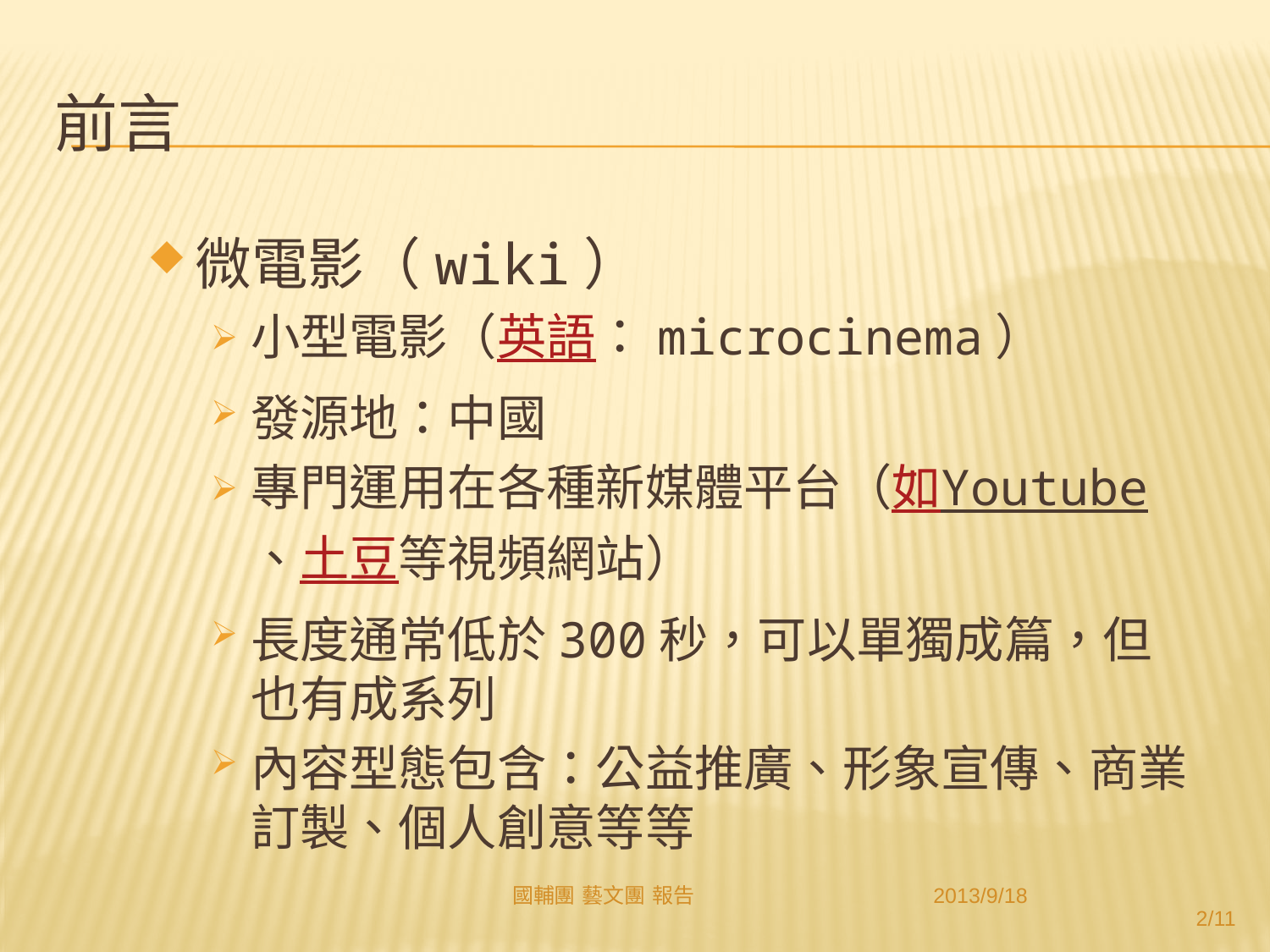

# 前言
微電影（wiki）
小型電影（英語：microcinema）
發源地：中國
專門運用在各種新媒體平台（如Youtube、土豆等視頻網站）
長度通常低於300秒，可以單獨成篇，但也有成系列
內容型態包含：公益推廣、形象宣傳、商業訂製、個人創意等等
國輔團 藝文團 報告
2013/9/18
2